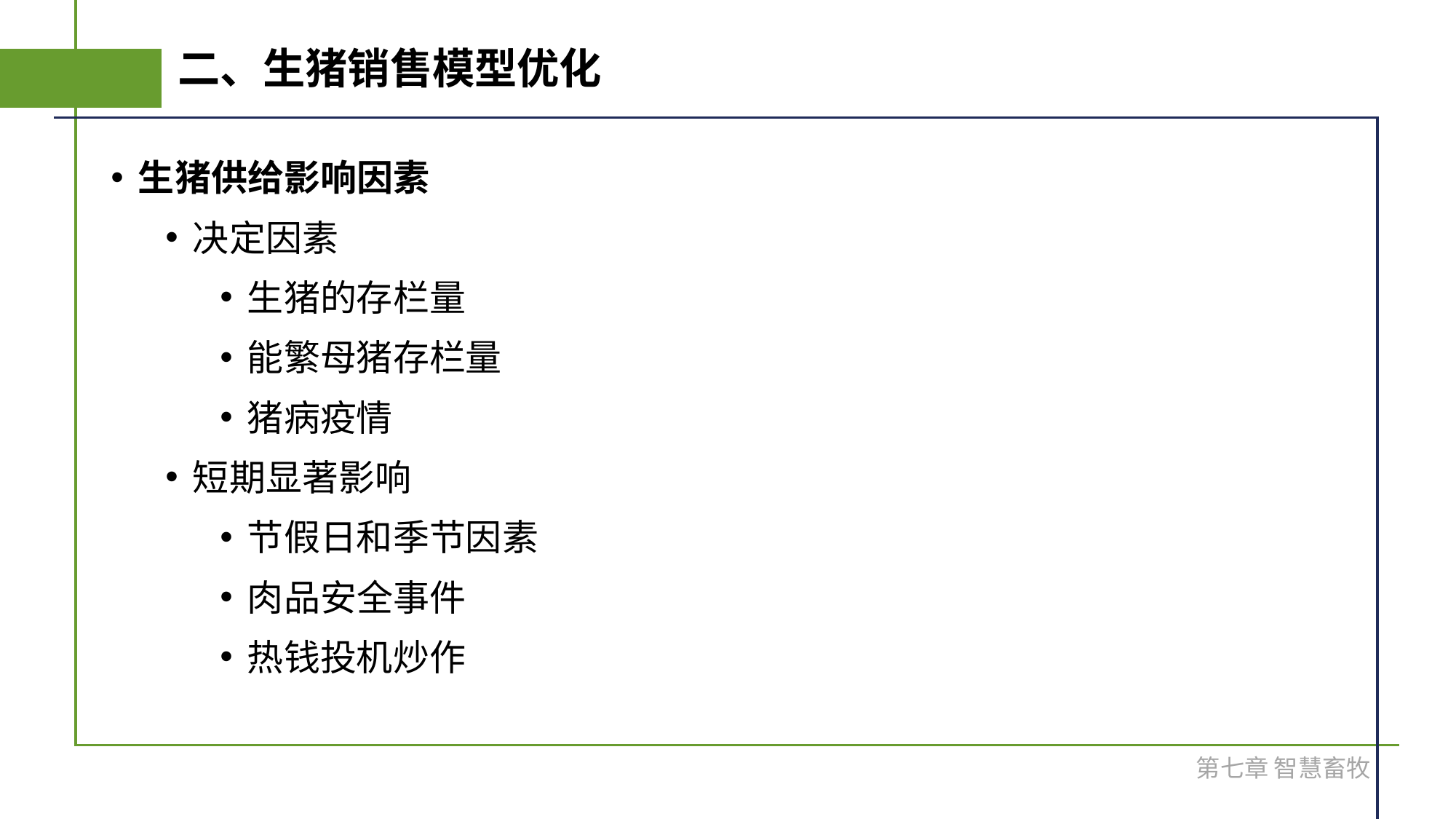

# 二、生猪销售模型优化
生猪供给影响因素
决定因素
生猪的存栏量
能繁母猪存栏量
猪病疫情
短期显著影响
节假日和季节因素
肉品安全事件
热钱投机炒作
第七章 智慧畜牧